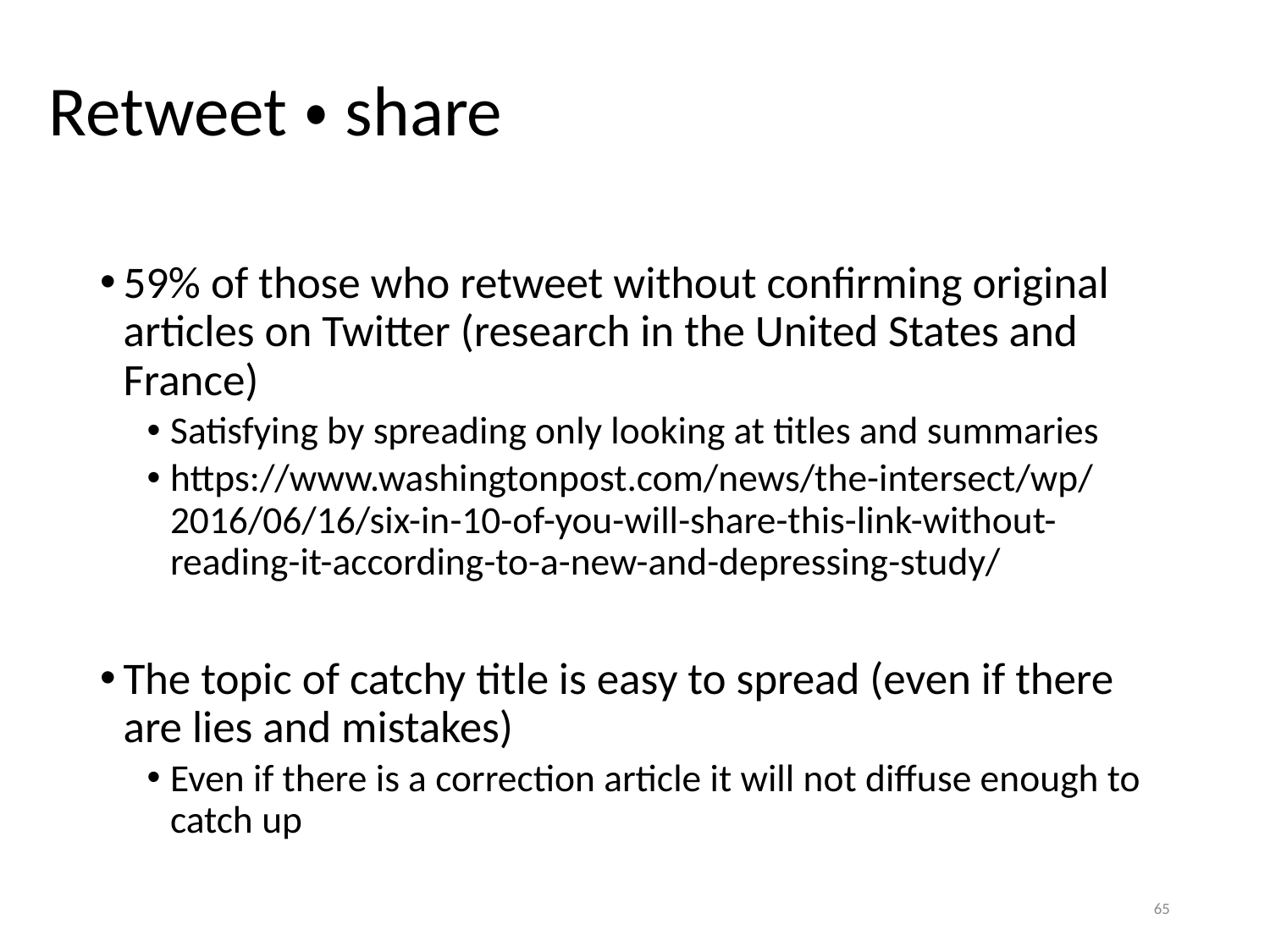

# Retweet・share
59% of those who retweet without confirming original articles on Twitter (research in the United States and France)
Satisfying by spreading only looking at titles and summaries
https://www.washingtonpost.com/news/the-intersect/wp/2016/06/16/six-in-10-of-you-will-share-this-link-without-reading-it-according-to-a-new-and-depressing-study/

The topic of catchy title is easy to spread (even if there are lies and mistakes)
Even if there is a correction article it will not diffuse enough to catch up
65